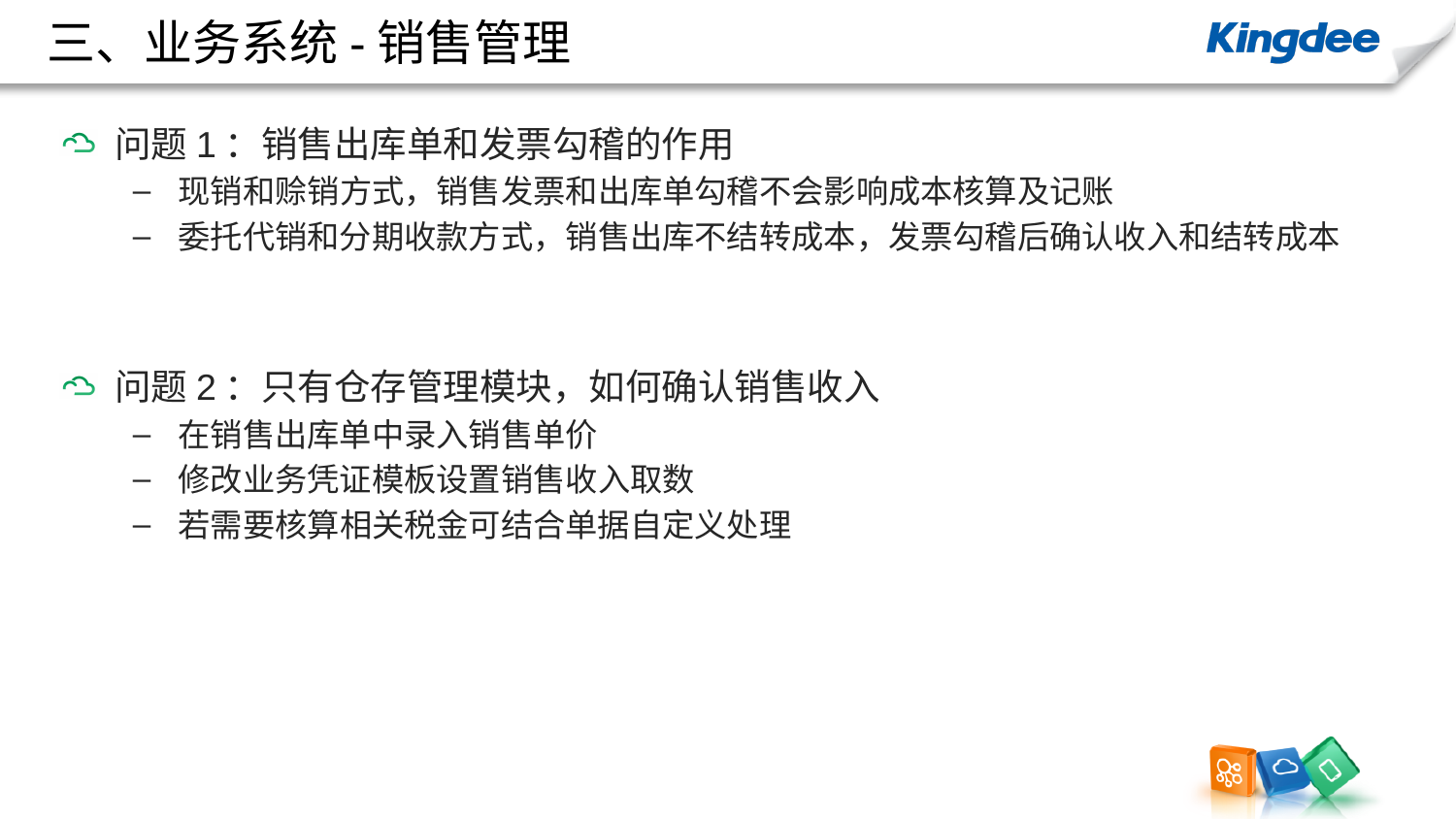

三、业务系统-销售管理
问题1：销售出库单和发票勾稽的作用
现销和赊销方式，销售发票和出库单勾稽不会影响成本核算及记账
委托代销和分期收款方式，销售出库不结转成本，发票勾稽后确认收入和结转成本

问题2：只有仓存管理模块，如何确认销售收入
在销售出库单中录入销售单价
修改业务凭证模板设置销售收入取数
若需要核算相关税金可结合单据自定义处理